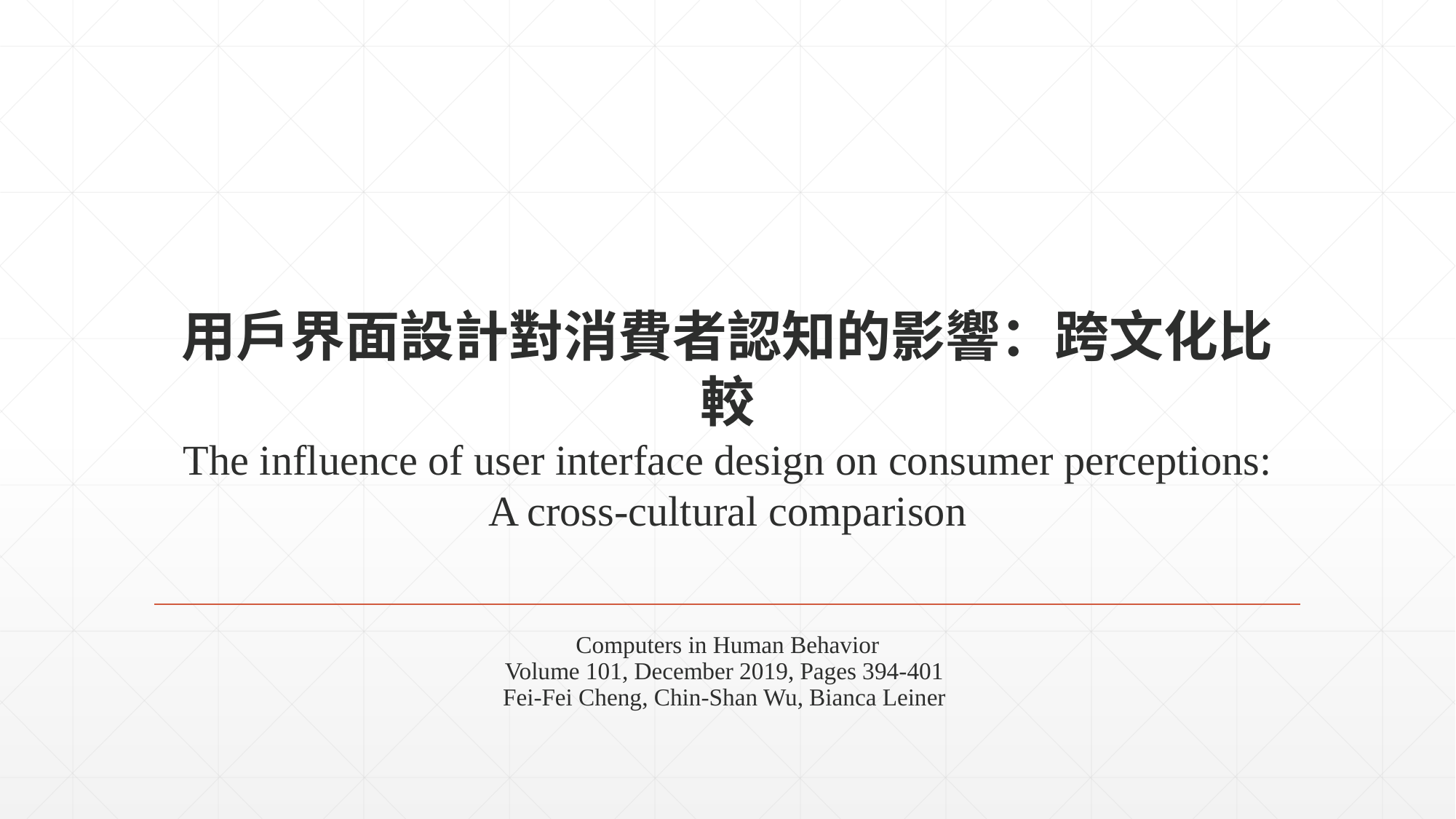

# 用戶界面設計對消費者認知的影響：跨文化比較 The influence of user interface design on consumer perceptions: A cross-cultural comparison
Computers in Human Behavior
Volume 101, December 2019, Pages 394-401
Fei-Fei Cheng, Chin-Shan Wu, Bianca Leiner